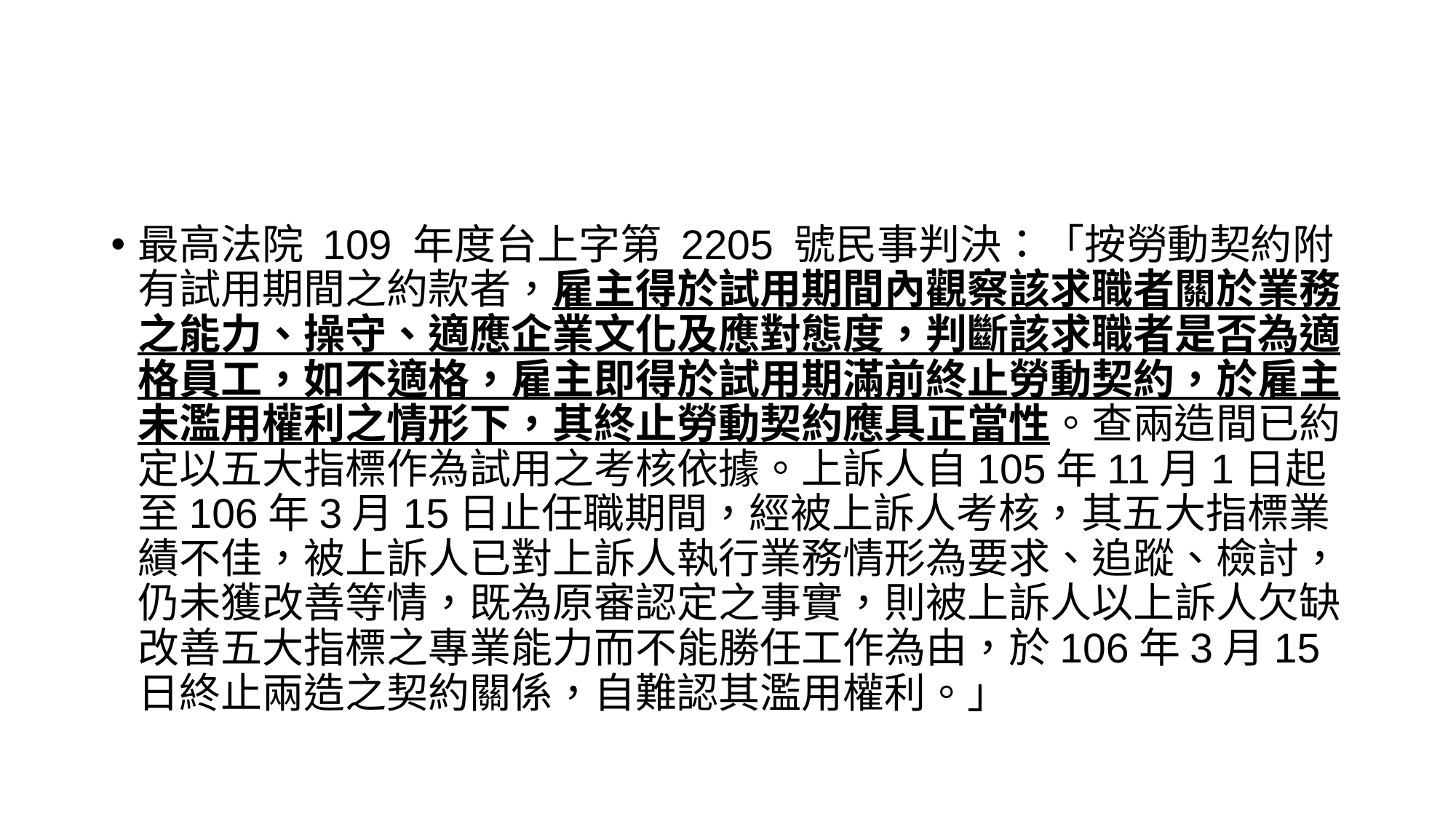

#
最高法院 109 年度台上字第 2205 號民事判決：「按勞動契約附有試用期間之約款者，雇主得於試用期間內觀察該求職者關於業務之能力、操守、適應企業文化及應對態度，判斷該求職者是否為適格員工，如不適格，雇主即得於試用期滿前終止勞動契約，於雇主未濫用權利之情形下，其終止勞動契約應具正當性。查兩造間已約定以五大指標作為試用之考核依據。上訴人自105年11月1日起至106年3月15日止任職期間，經被上訴人考核，其五大指標業績不佳，被上訴人已對上訴人執行業務情形為要求、追蹤、檢討，仍未獲改善等情，既為原審認定之事實，則被上訴人以上訴人欠缺改善五大指標之專業能力而不能勝任工作為由，於106年3月15日終止兩造之契約關係，自難認其濫用權利。」